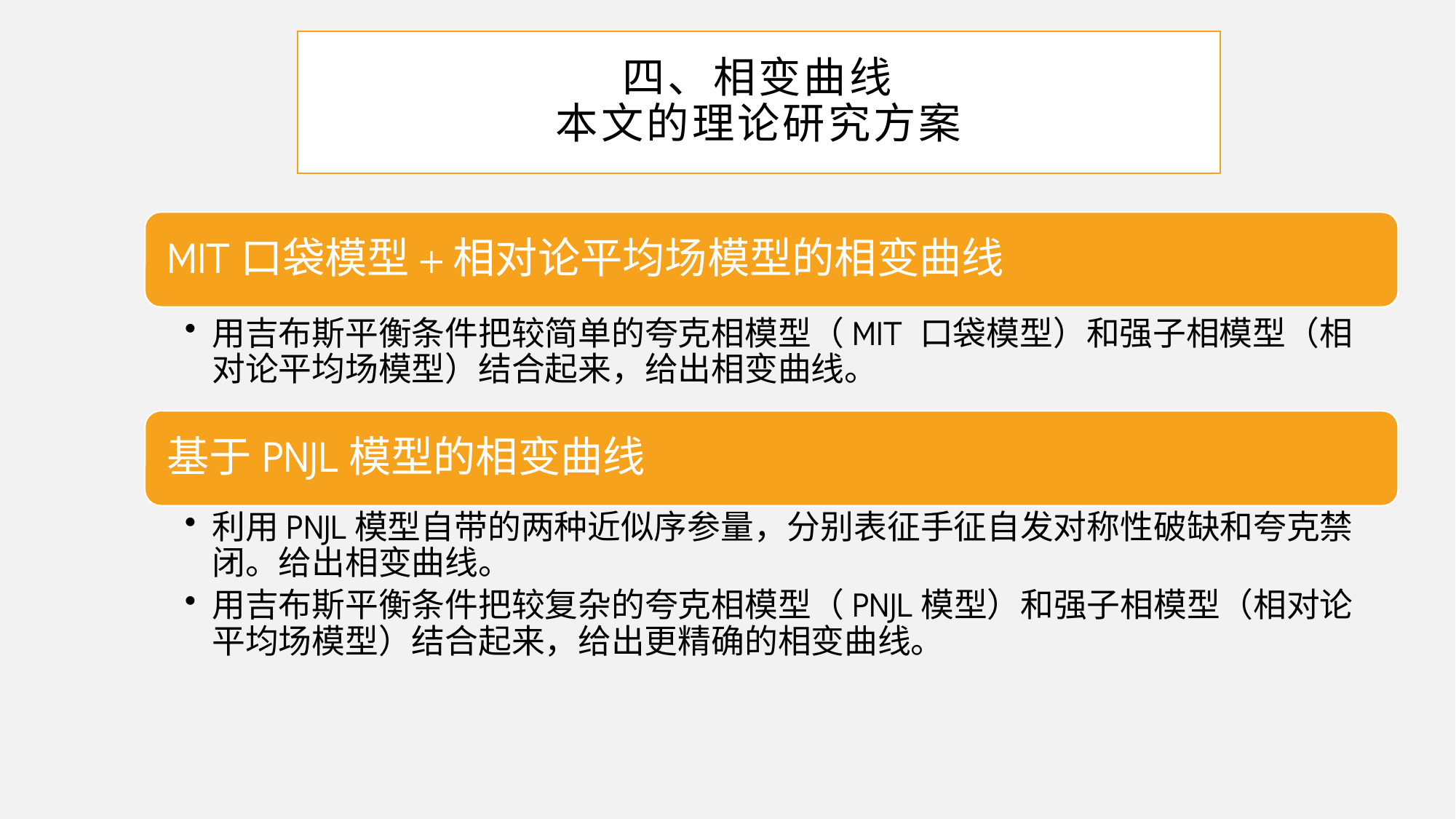

# 四、相变曲线 本文的理论研究方案
MIT口袋模型+相对论平均场模型的相变曲线
用吉布斯平衡条件把较简单的夸克相模型（MIT 口袋模型）和强子相模型（相对论平均场模型）结合起来，给出相变曲线。
基于PNJL模型的相变曲线
利用PNJL模型自带的两种近似序参量，分别表征手征自发对称性破缺和夸克禁闭。给出相变曲线。
用吉布斯平衡条件把较复杂的夸克相模型（PNJL模型）和强子相模型（相对论平均场模型）结合起来，给出更精确的相变曲线。